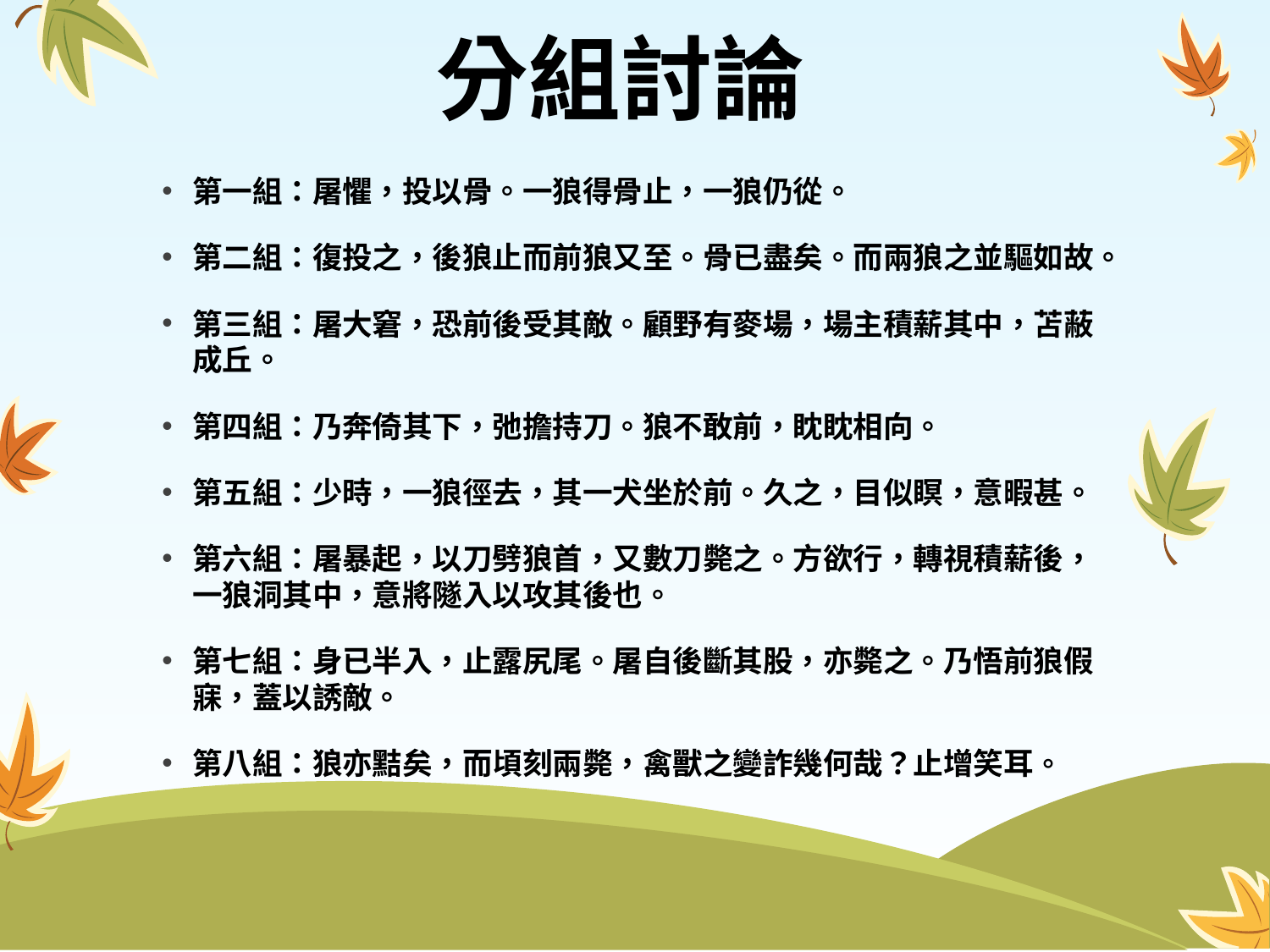

# 分組討論
第一組：屠懼，投以骨。一狼得骨止，一狼仍從。
第二組：復投之，後狼止而前狼又至。骨已盡矣。而兩狼之並驅如故。
第三組：屠大窘，恐前後受其敵。顧野有麥場，場主積薪其中，苫蔽成丘。
第四組：乃奔倚其下，弛擔持刀。狼不敢前，眈眈相向。
第五組：少時，一狼徑去，其一犬坐於前。久之，目似瞑，意暇甚。
第六組：屠暴起，以刀劈狼首，又數刀斃之。方欲行，轉視積薪後，一狼洞其中，意將隧入以攻其後也。
第七組：身已半入，止露尻尾。屠自後斷其股，亦斃之。乃悟前狼假寐，蓋以誘敵。
第八組：狼亦黠矣，而頃刻兩斃，禽獸之變詐幾何哉？止增笑耳。